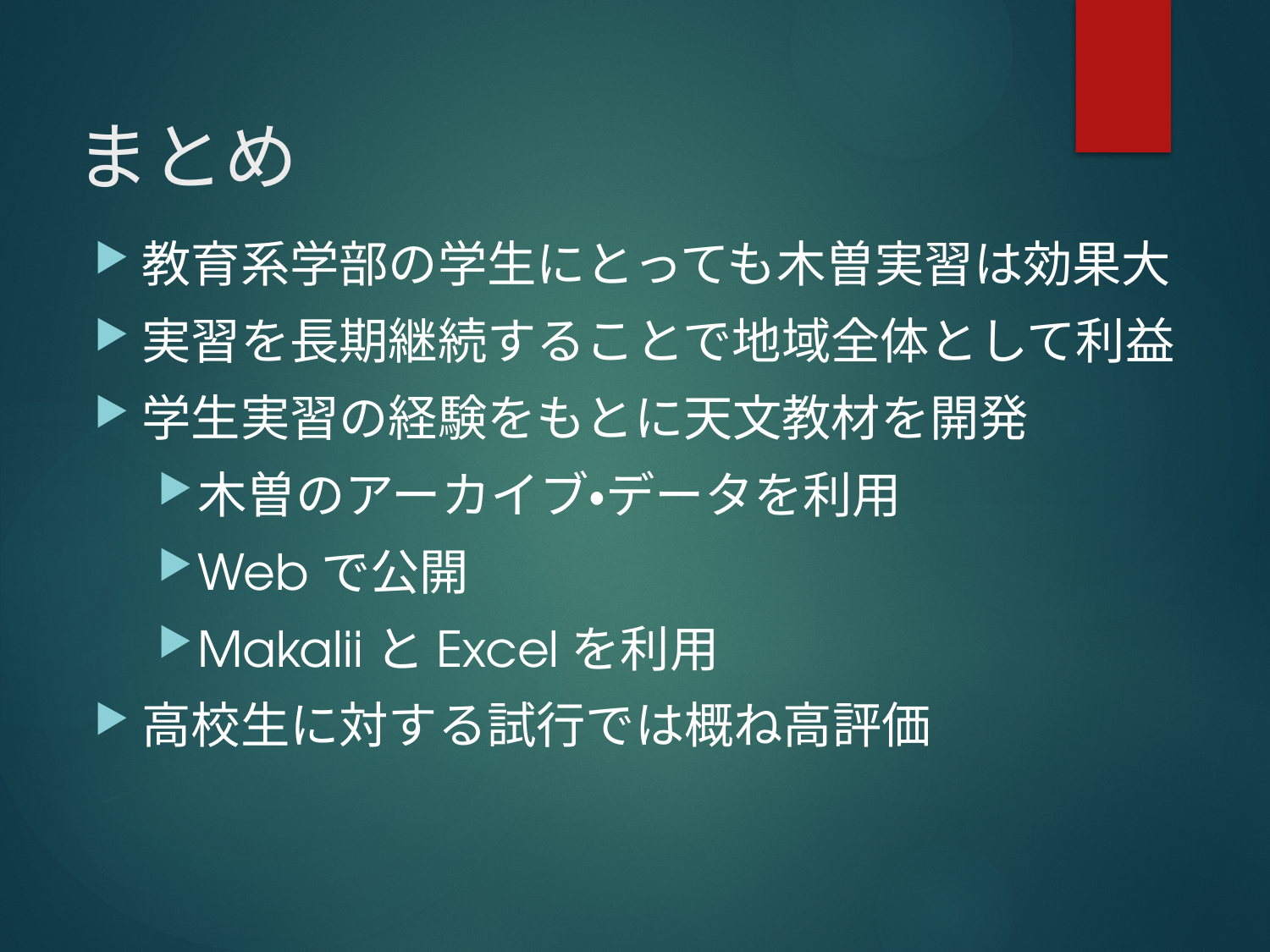

# まとめ
教育系学部の学生にとっても木曽実習は効果大
実習を長期継続することで地域全体として利益
学生実習の経験をもとに天文教材を開発
木曽のアーカイブ・データを利用
Webで公開
MakaliiとExcelを利用
高校生に対する試行では概ね高評価